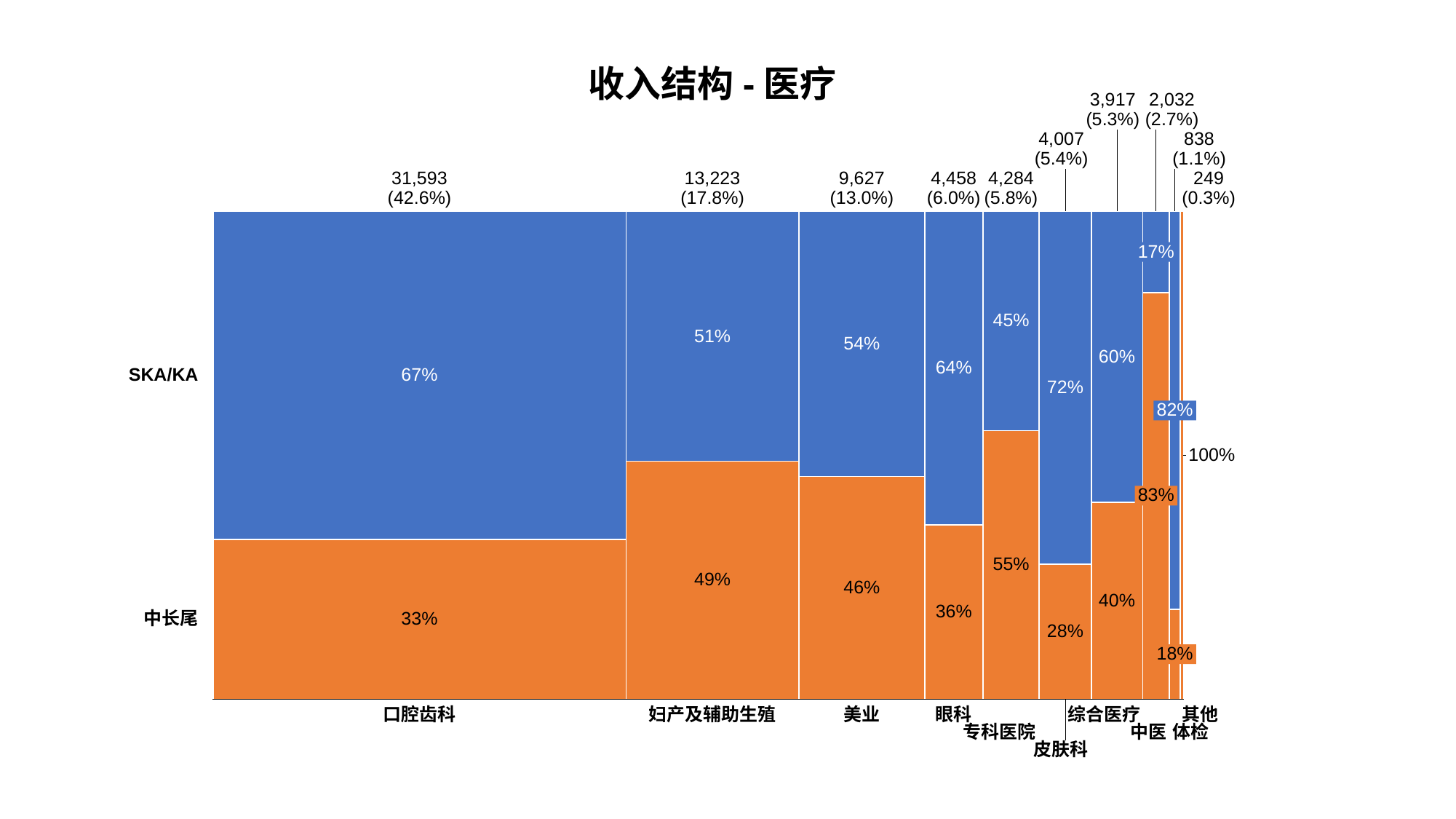

收入结构-医疗
3,917
(5.3%)
2,032
(2.7%)
4,007
(5.4%)
838
(1.1%)
31,593
(42.6%)
13,223
(17.8%)
9,627
(13.0%)
4,458
(6.0%)
4,284
(5.8%)
249
(0.3%)

17%

45%
51%
54%
60%
64%
SKA/KA
67%
72%
82%

100%

83%

55%

49%
46%
40%
36%
中长尾
33%

28%
18%
口腔齿科
妇产及辅助生殖
美业
眼科
综合医疗
其他
专科医院
中医
体检
皮肤科